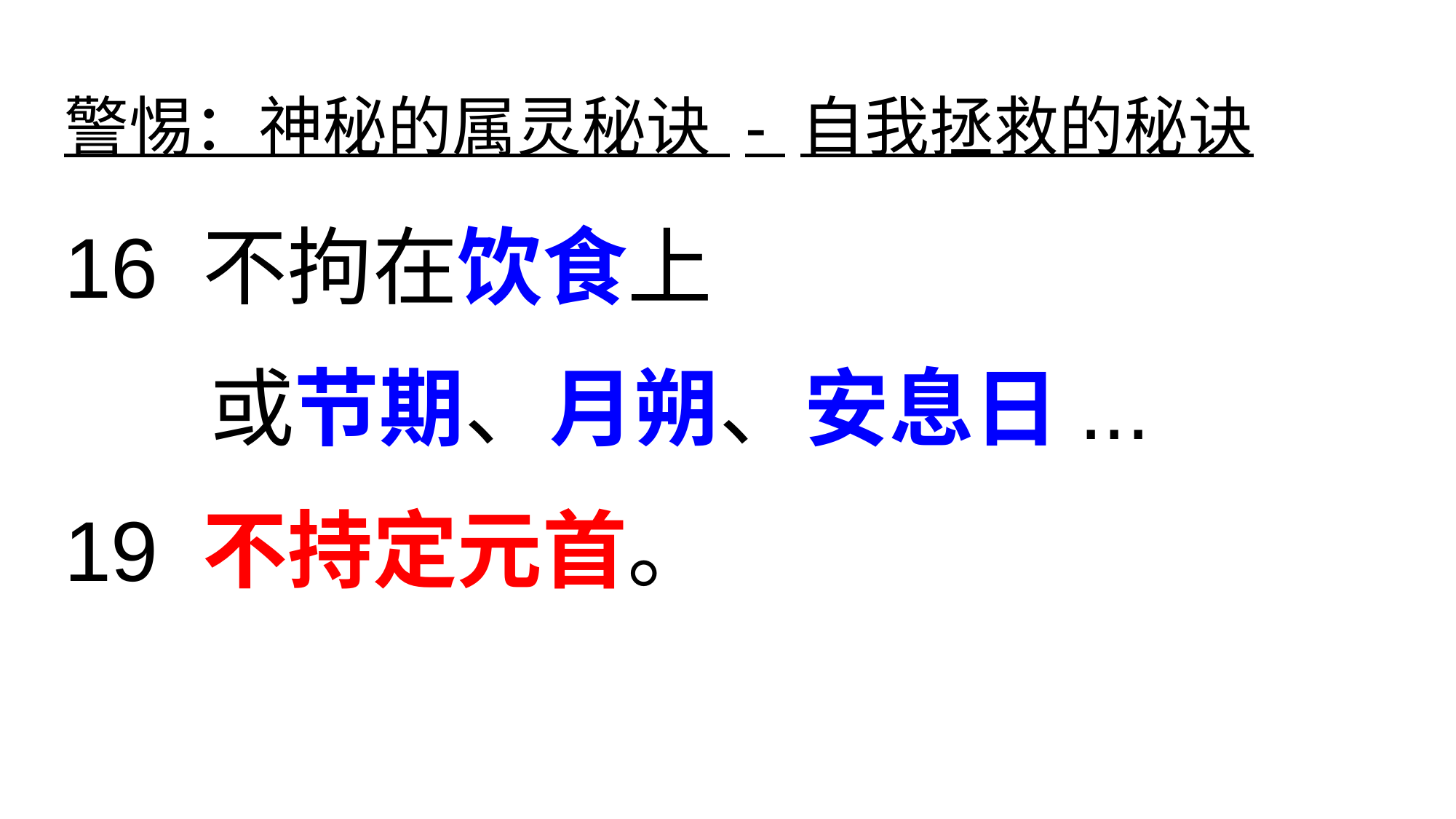

# 警惕：神秘的属灵秘诀 - 自我拯救的秘诀
16 不拘在饮食上
或节期、月朔、安息日...
19 不持定元首。